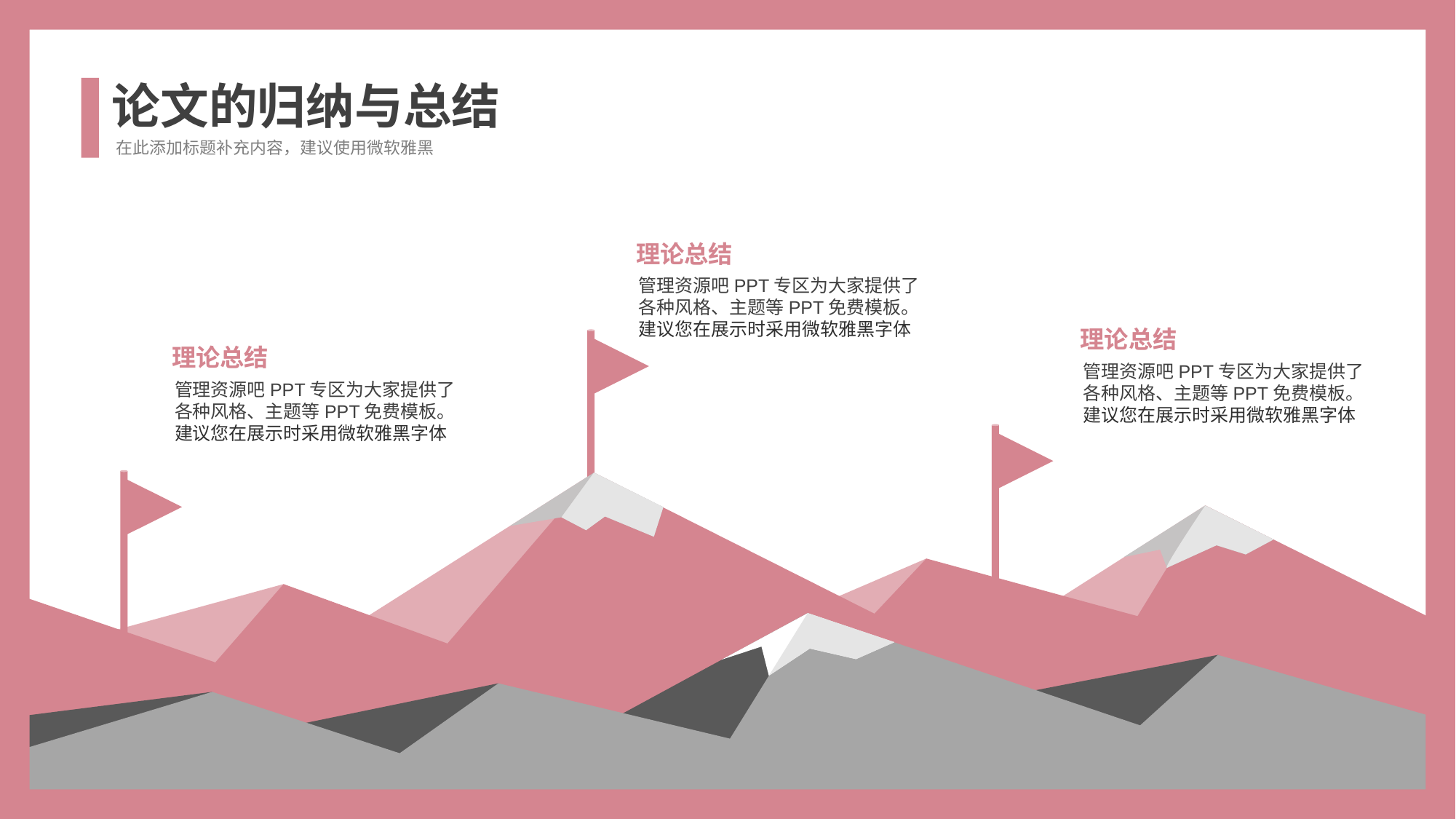

论文的归纳与总结

在此添加标题补充内容，建议使用微软雅黑
理论总结
管理资源吧PPT专区为大家提供了各种风格、主题等PPT免费模板。建议您在展示时采用微软雅黑字体
理论总结

理论总结
管理资源吧PPT专区为大家提供了各种风格、主题等PPT免费模板。建议您在展示时采用微软雅黑字体

管理资源吧PPT专区为大家提供了各种风格、主题等PPT免费模板。建议您在展示时采用微软雅黑字体